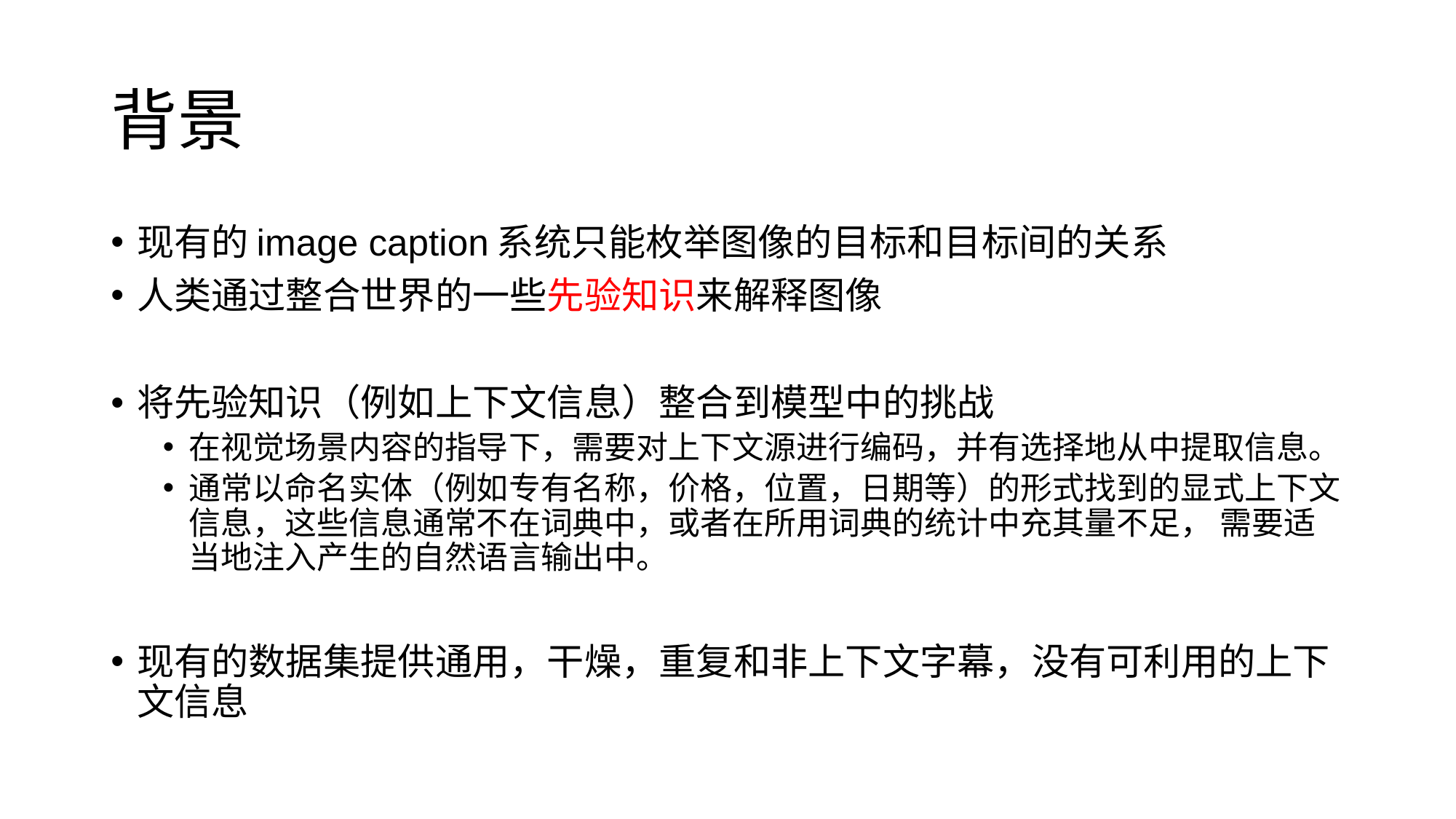

# 背景
现有的image caption系统只能枚举图像的目标和目标间的关系
人类通过整合世界的一些先验知识来解释图像

将先验知识（例如上下文信息）整合到模型中的挑战
在视觉场景内容的指导下，需要对上下文源进行编码，并有选择地从中提取信息。
通常以命名实体（例如专有名称，价格，位置，日期等）的形式找到的显式上下文信息，这些信息通常不在词典中，或者在所用词典的统计中充其量不足， 需要适当地注入产生的自然语言输出中。

现有的数据集提供通用，干燥，重复和非上下文字幕，没有可利用的上下文信息